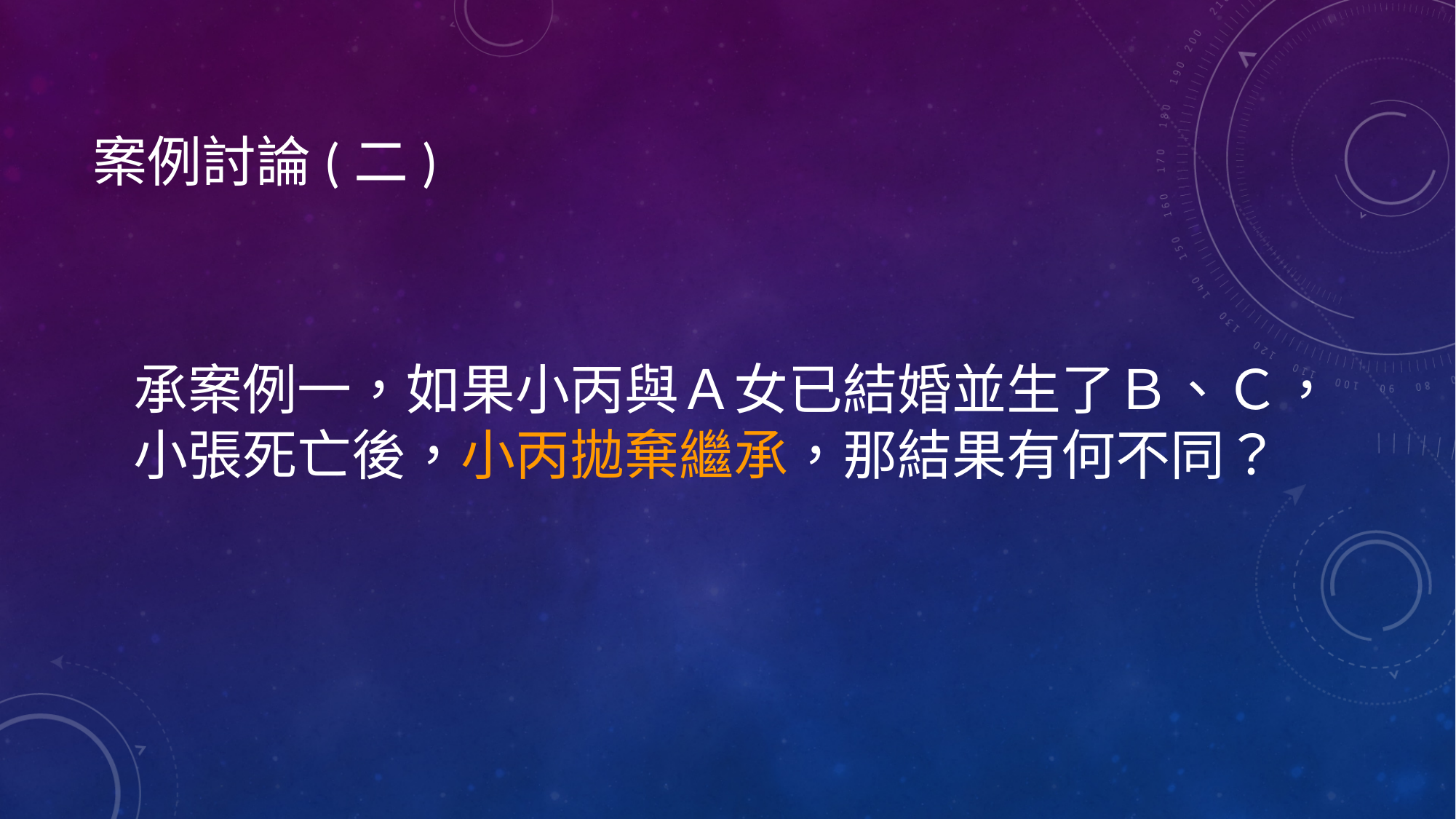

# 案例討論(二)
承案例一，如果小丙與Ａ女已結婚並生了Ｂ、Ｃ，
小張死亡後，小丙拋棄繼承，那結果有何不同？